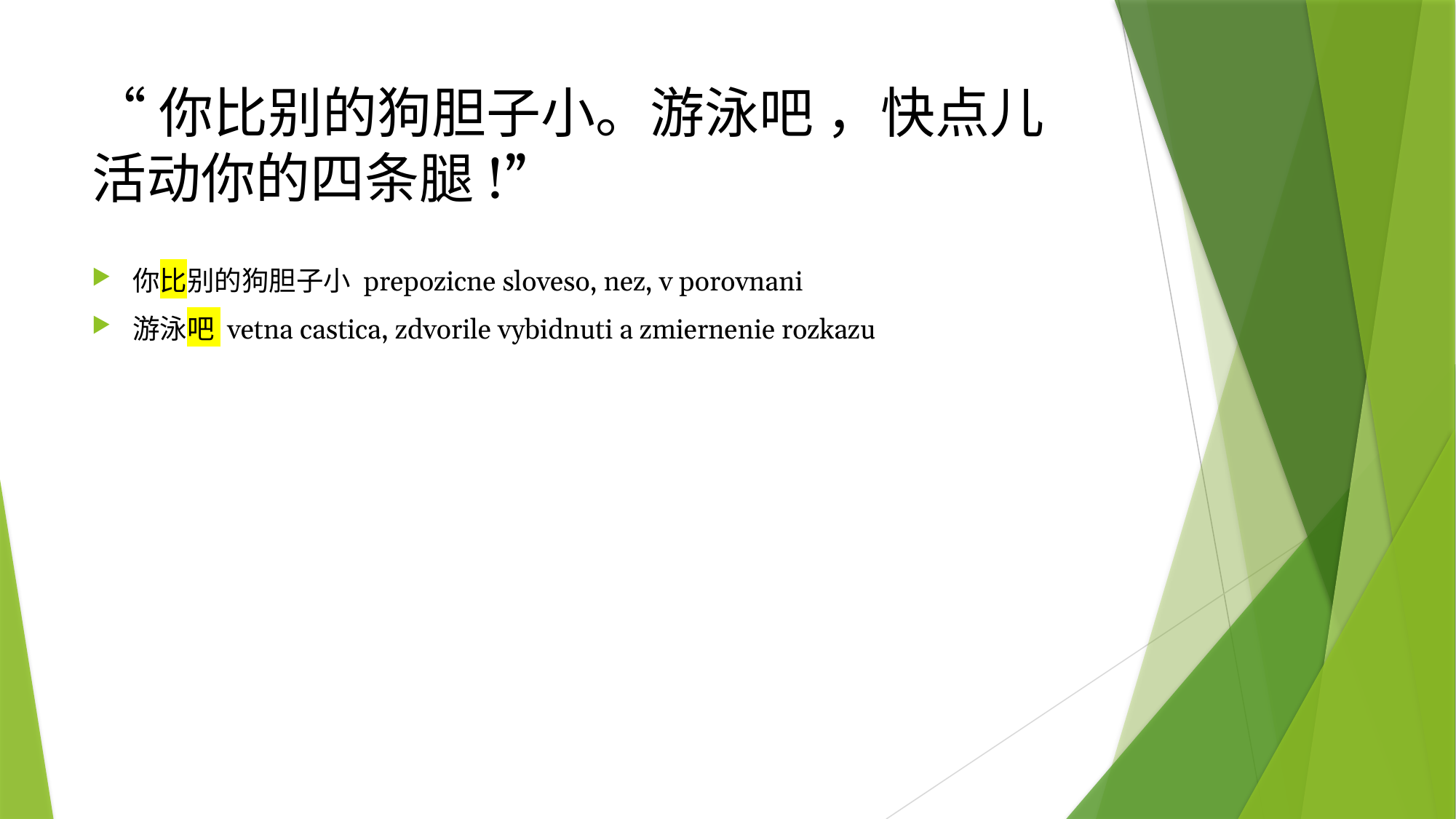

# “你比别的狗胆子小。游泳吧 ，快点儿活动你的四条腿!”
你比别的狗胆子小 prepozicne sloveso, nez, v porovnani
游泳吧 vetna castica, zdvorile vybidnuti a zmiernenie rozkazu